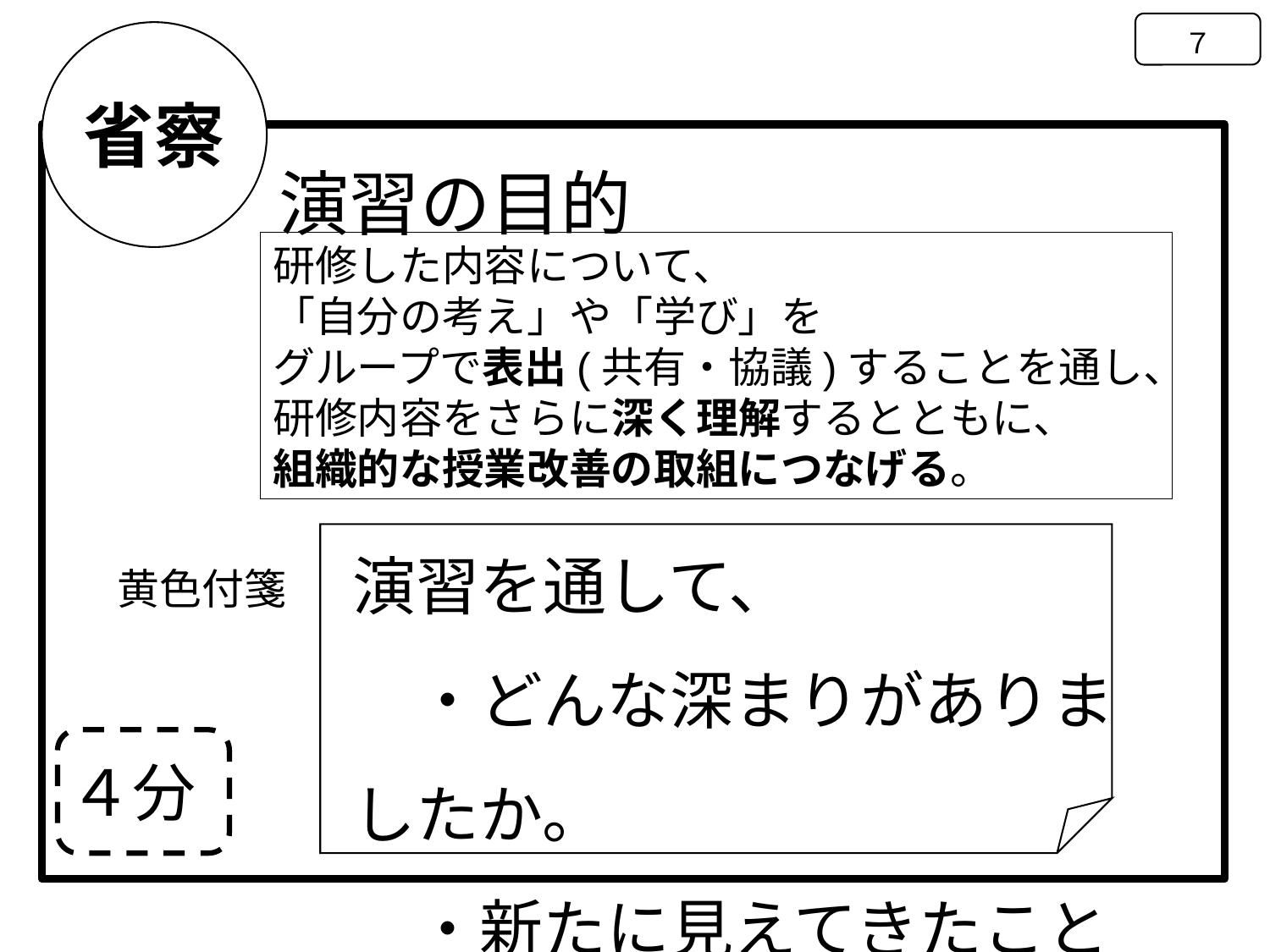

７

省察

演習の目的
研修した内容について、
「自分の考え」や「学び」を
グループで表出(共有・協議)することを通し、
研修内容をさらに深く理解するとともに、
組織的な授業改善の取組につなげる。
演習を通して、
　・どんな深まりがありましたか。
　・新たに見えてきたことは？

黄色付箋

４分